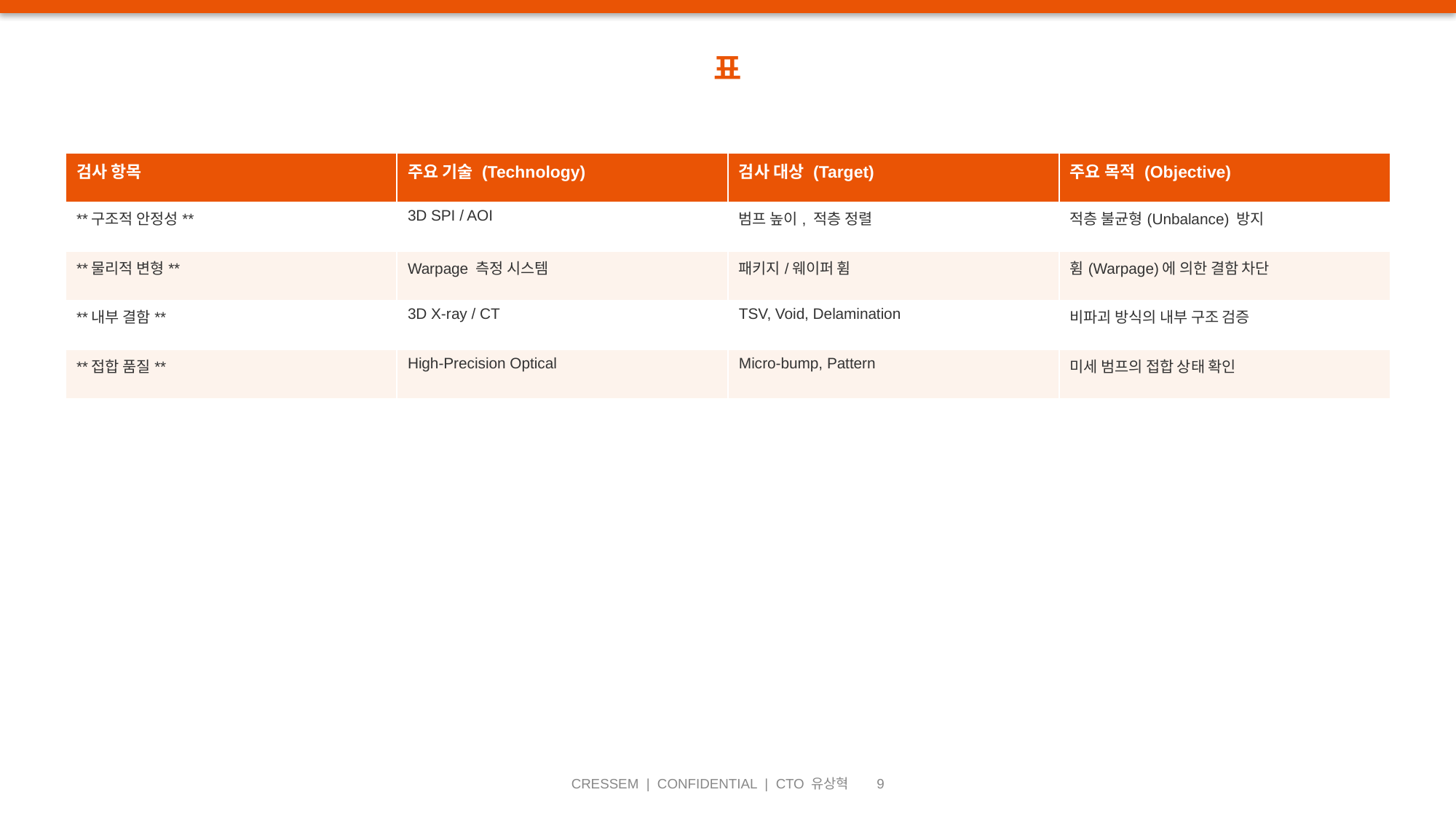

표
| 검사 항목 | 주요 기술 (Technology) | 검사 대상 (Target) | 주요 목적 (Objective) |
| --- | --- | --- | --- |
| \*\*구조적 안정성\*\* | 3D SPI / AOI | 범프 높이, 적층 정렬 | 적층 불균형(Unbalance) 방지 |
| \*\*물리적 변형\*\* | Warpage 측정 시스템 | 패키지/웨이퍼 휨 | 휨(Warpage)에 의한 결함 차단 |
| \*\*내부 결함\*\* | 3D X-ray / CT | TSV, Void, Delamination | 비파괴 방식의 내부 구조 검증 |
| \*\*접합 품질\*\* | High-Precision Optical | Micro-bump, Pattern | 미세 범프의 접합 상태 확인 |
CRESSEM  |  CONFIDENTIAL  |  CTO 유상혁        9